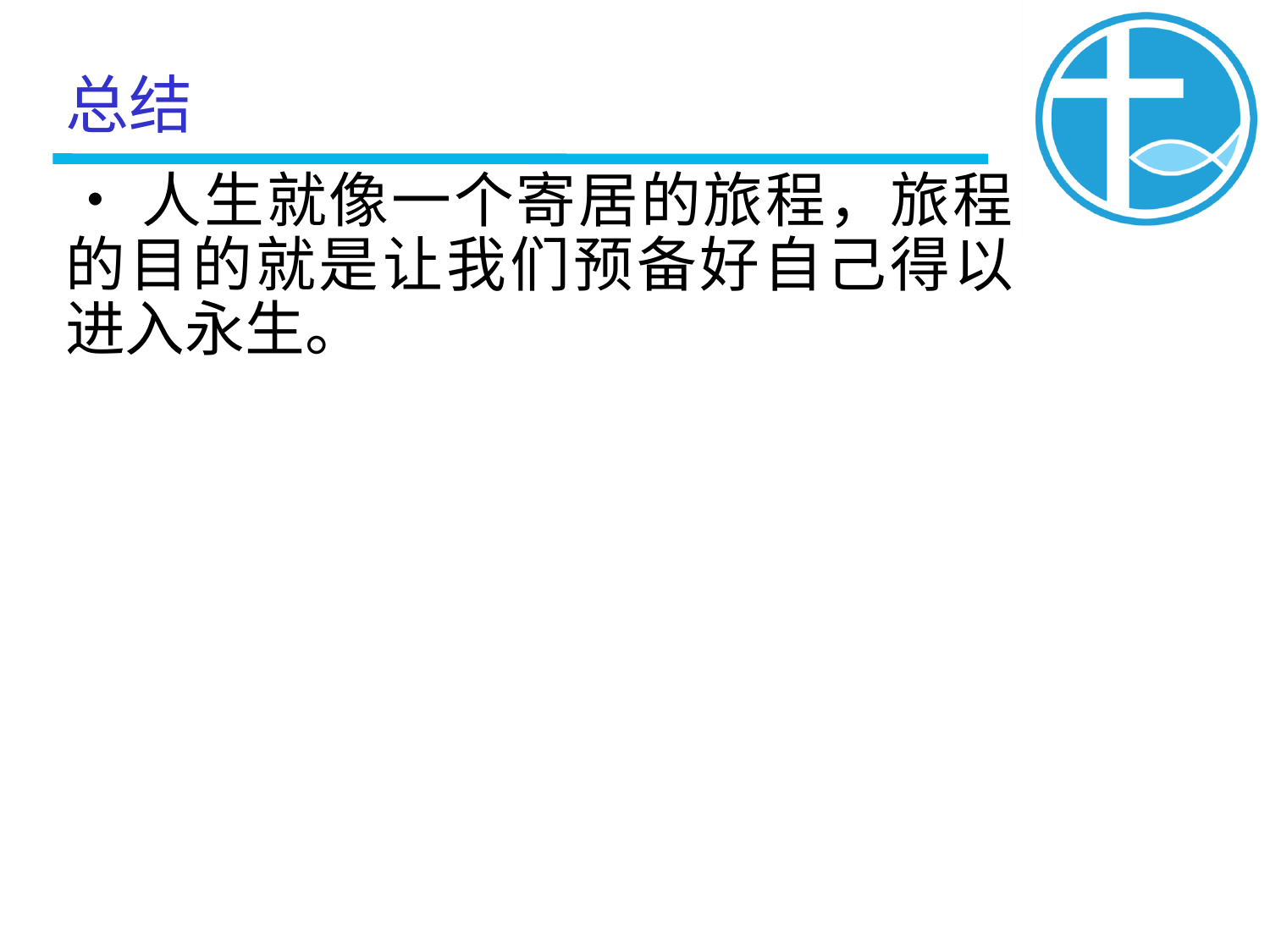

总结
•人生就像一个寄居的旅程，旅程的目的就是让我们预备好自己得以进入永生。